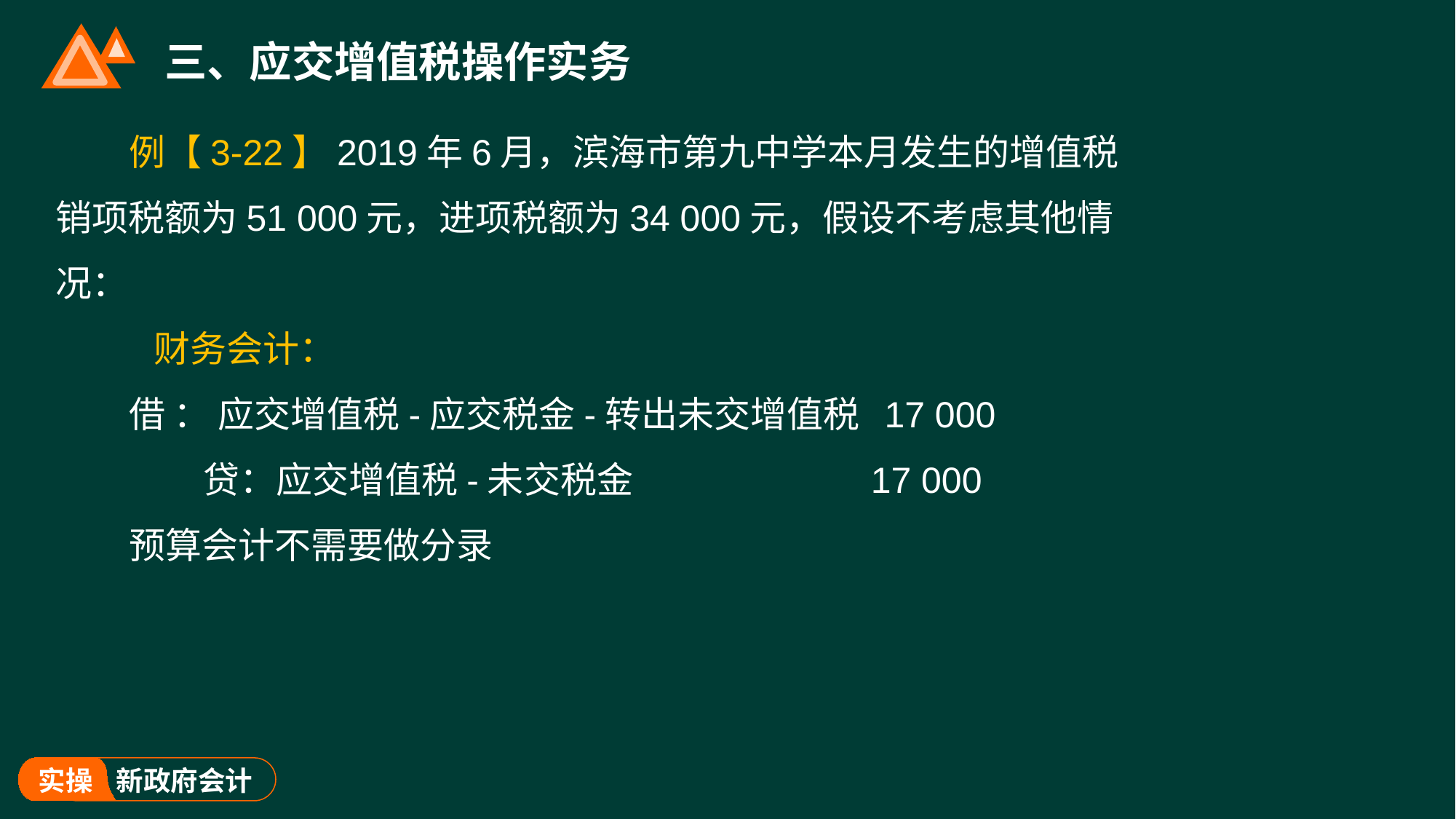

# 三、应交增值税操作实务
例【3-22】2019年6月，滨海市第九中学本月发生的增值税销项税额为51 000元，进项税额为34 000元，假设不考虑其他情况：
  财务会计：
借 ： 应交增值税-应交税金-转出未交增值税  17 000
        贷：应交增值税-未交税金                            17 000
预算会计不需要做分录